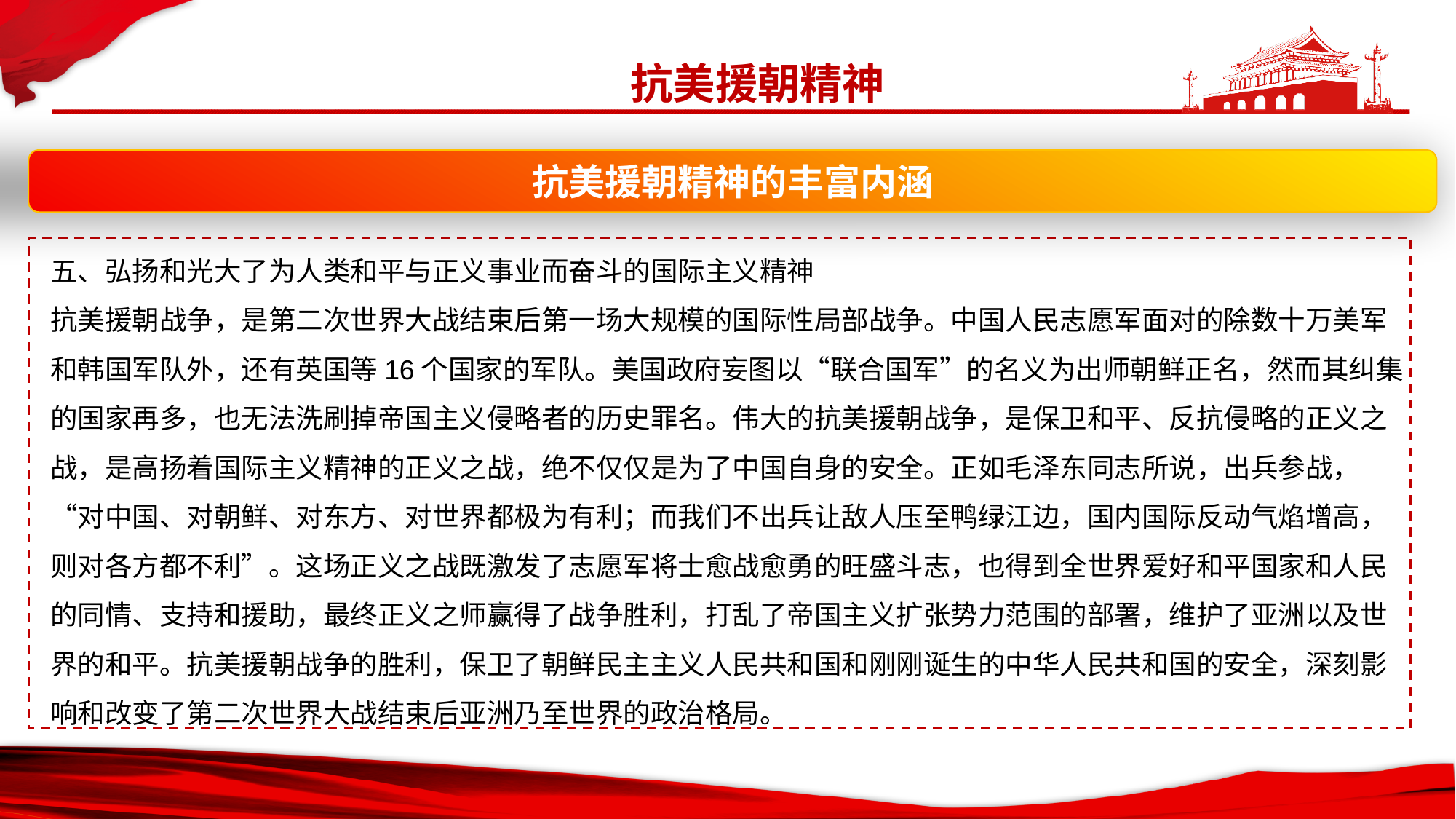

抗美援朝精神
抗美援朝精神的丰富内涵
五、弘扬和光大了为人类和平与正义事业而奋斗的国际主义精神
抗美援朝战争，是第二次世界大战结束后第一场大规模的国际性局部战争。中国人民志愿军面对的除数十万美军和韩国军队外，还有英国等16个国家的军队。美国政府妄图以“联合国军”的名义为出师朝鲜正名，然而其纠集的国家再多，也无法洗刷掉帝国主义侵略者的历史罪名。伟大的抗美援朝战争，是保卫和平、反抗侵略的正义之战，是高扬着国际主义精神的正义之战，绝不仅仅是为了中国自身的安全。正如毛泽东同志所说，出兵参战，“对中国、对朝鲜、对东方、对世界都极为有利；而我们不出兵让敌人压至鸭绿江边，国内国际反动气焰增高，则对各方都不利”。这场正义之战既激发了志愿军将士愈战愈勇的旺盛斗志，也得到全世界爱好和平国家和人民的同情、支持和援助，最终正义之师赢得了战争胜利，打乱了帝国主义扩张势力范围的部署，维护了亚洲以及世界的和平。抗美援朝战争的胜利，保卫了朝鲜民主主义人民共和国和刚刚诞生的中华人民共和国的安全，深刻影响和改变了第二次世界大战结束后亚洲乃至世界的政治格局。